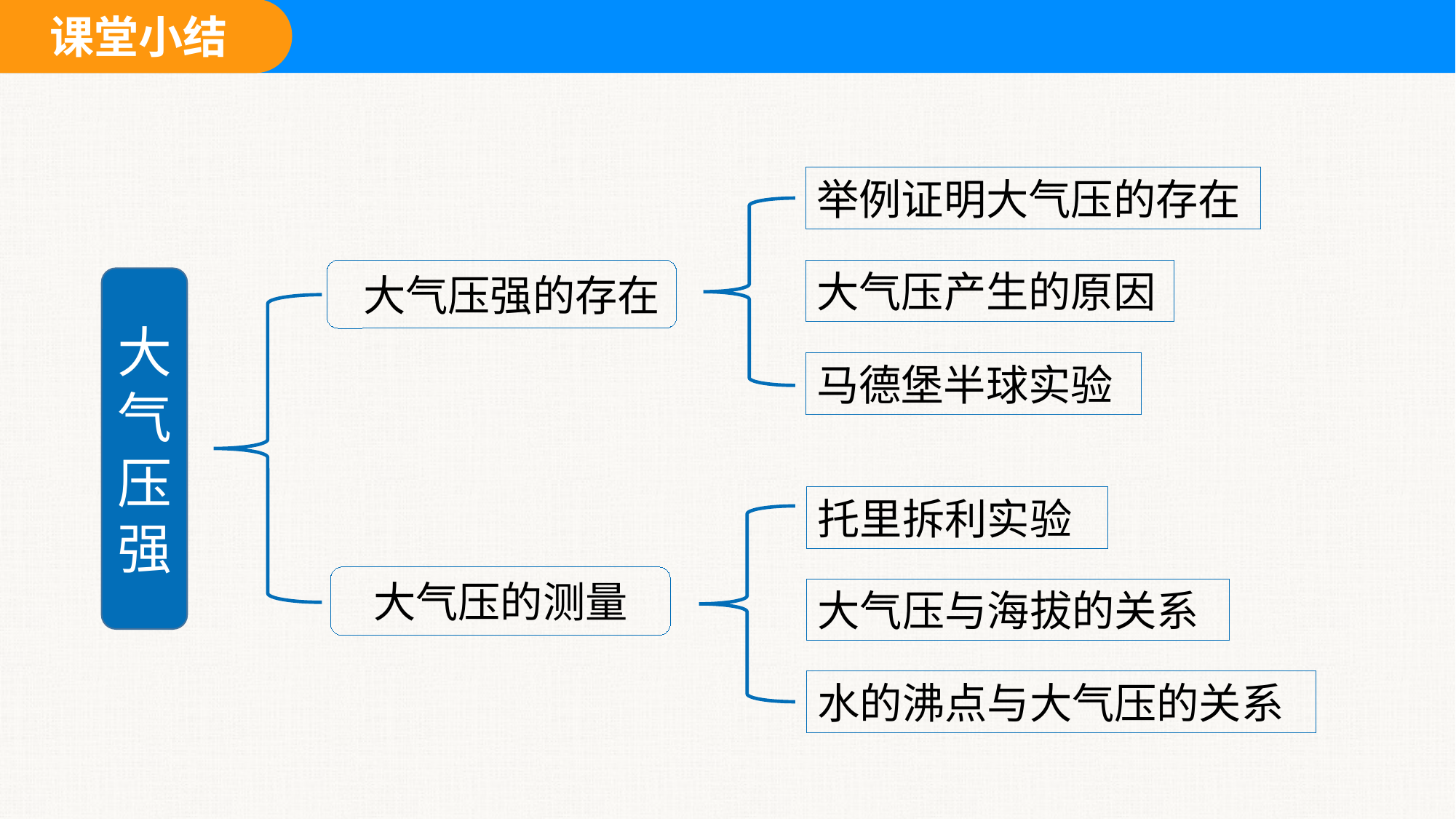

举例证明大气压的存在

 大气压强的存在
大气压产生的原因
大气压强

马德堡半球实验
托里拆利实验

大气压的测量
大气压与海拔的关系
水的沸点与大气压的关系